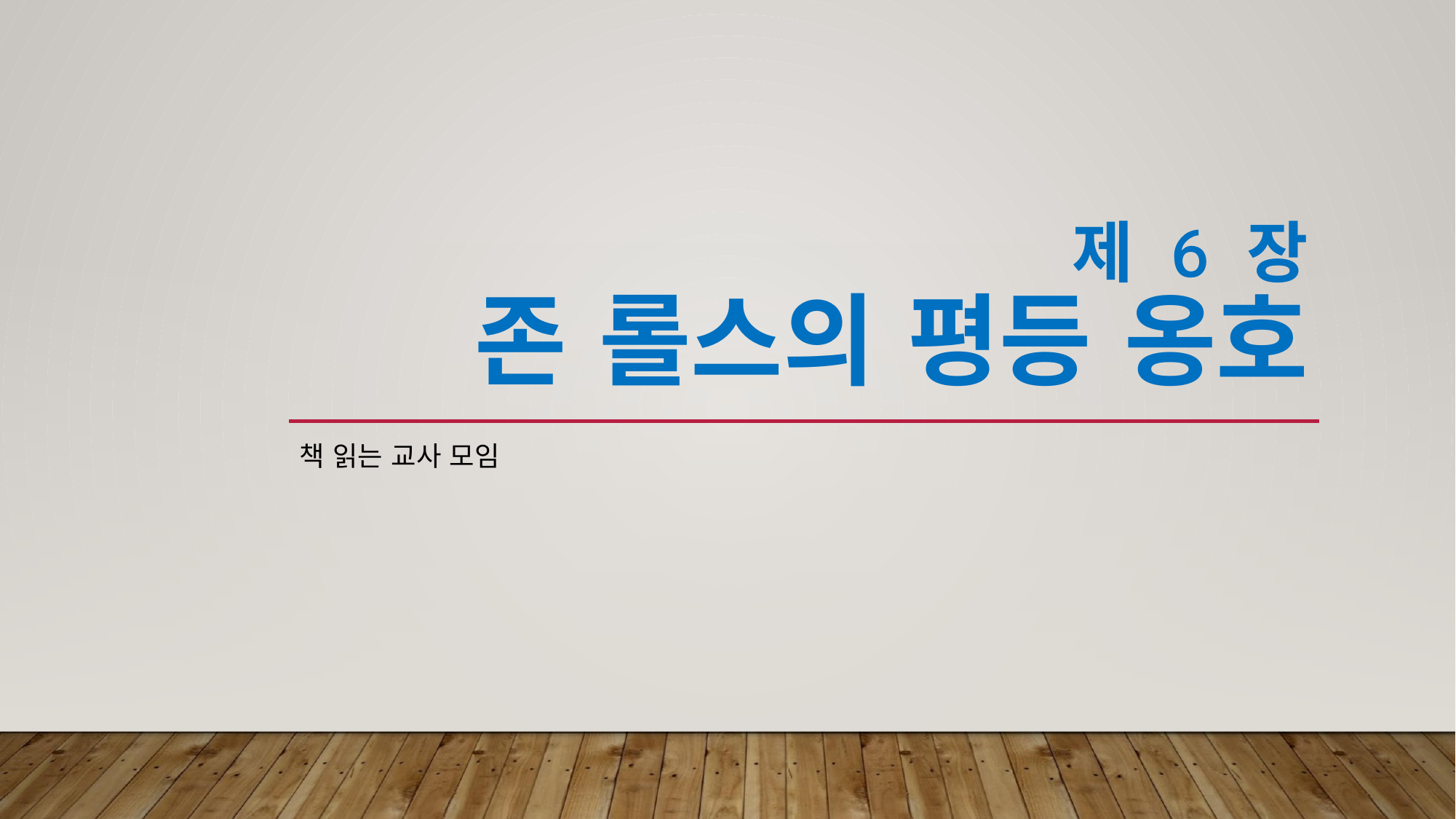

# 제 6 장 존 롤스의 평등 옹호
책 읽는 교사 모임